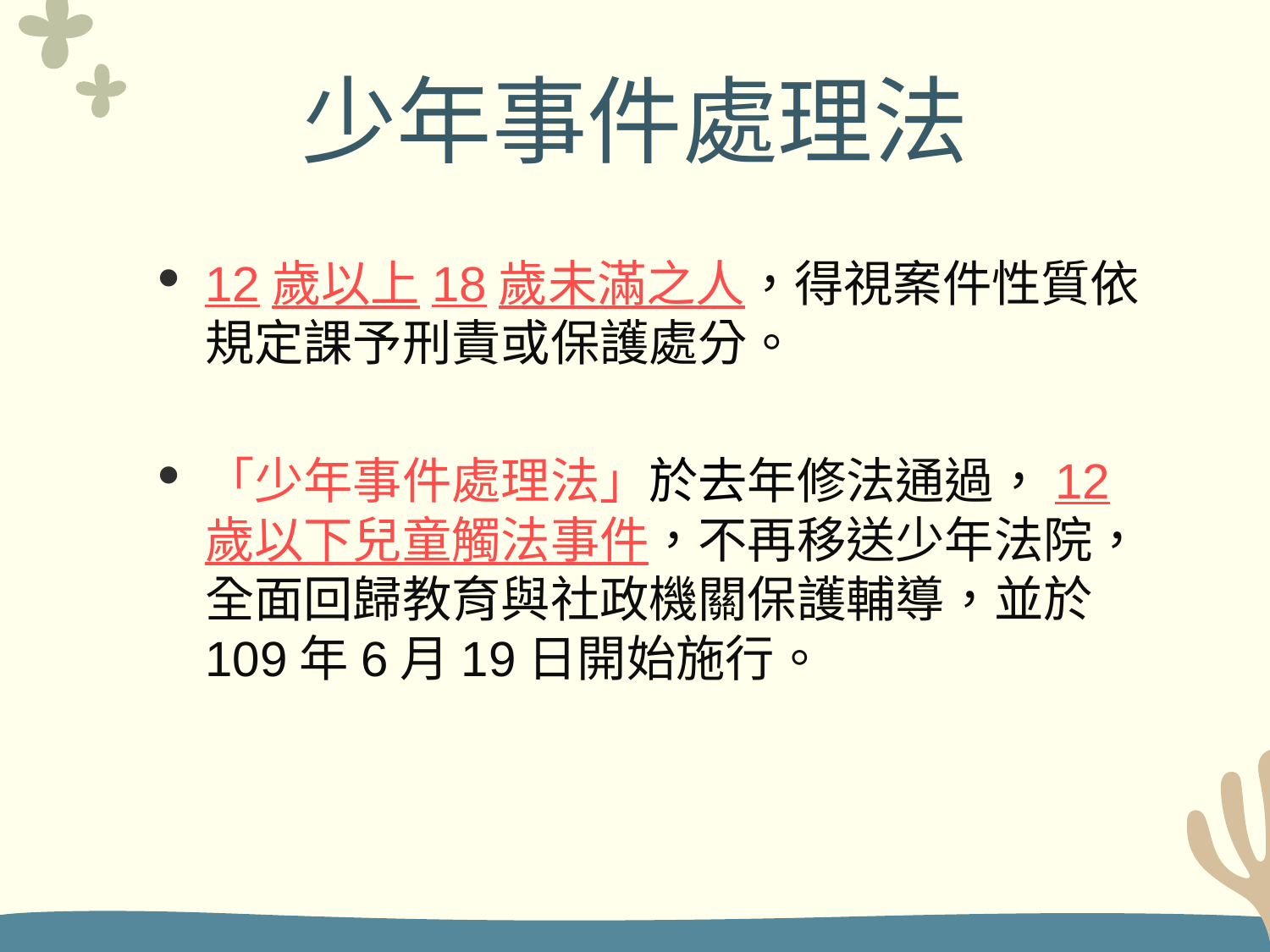

# 少年事件處理法

12歲以上18歲未滿之人，得視案件性質依規定課予刑責或保護處分。

「少年事件處理法」於去年修法通過，12歲以下兒童觸法事件，不再移送少年法院，全面回歸教育與社政機關保護輔導，並於109年6月19日開始施行。